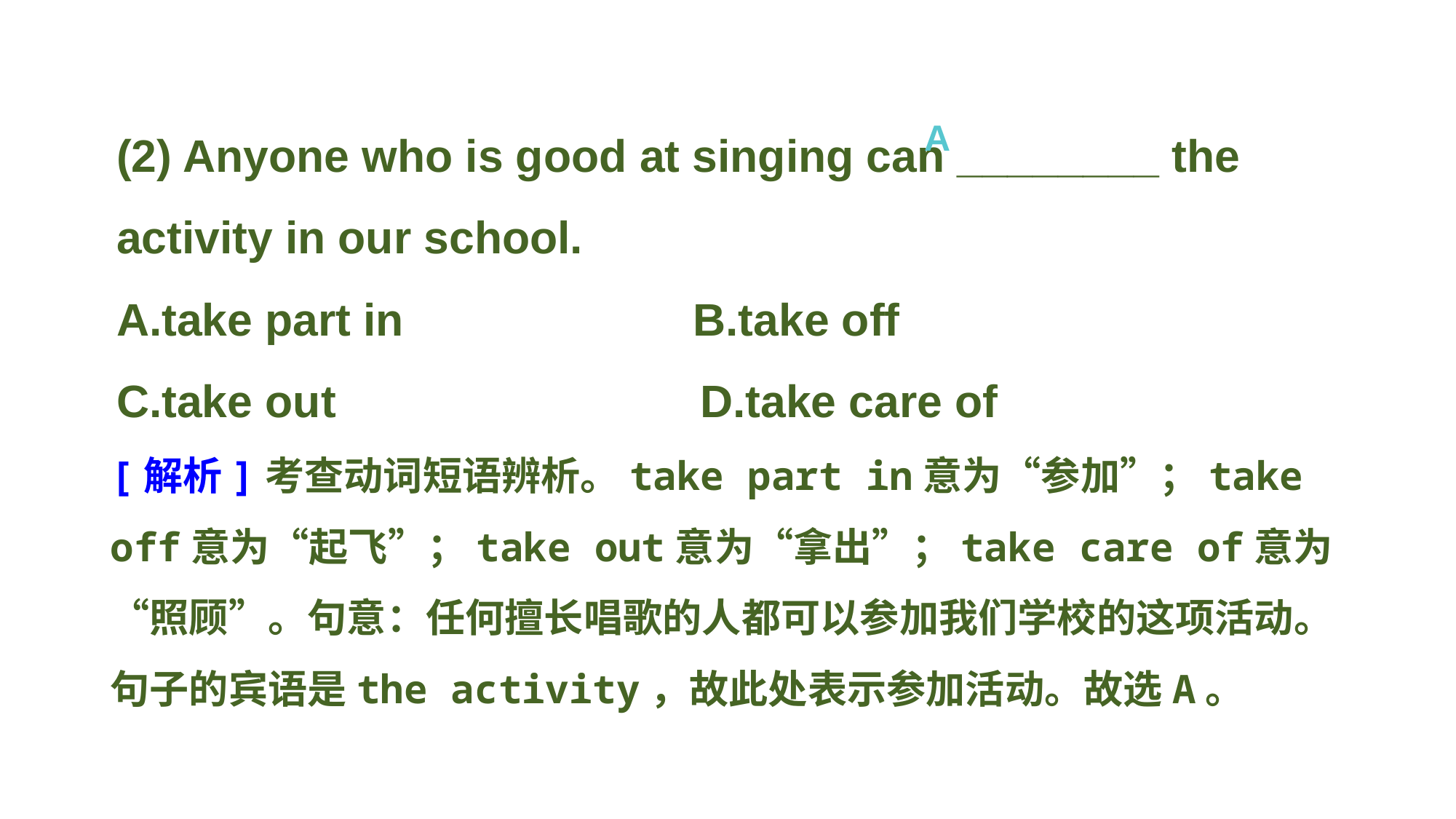

(2) Anyone who is good at singing can ________ the activity in our school.
A.take part in                       B.take off
C.take out                             D.take care of
A
[解析]考查动词短语辨析。take part in意为“参加”；take off意为“起飞”；take out意为“拿出”；take care of意为“照顾”。句意：任何擅长唱歌的人都可以参加我们学校的这项活动。句子的宾语是the activity，故此处表示参加活动。故选A。